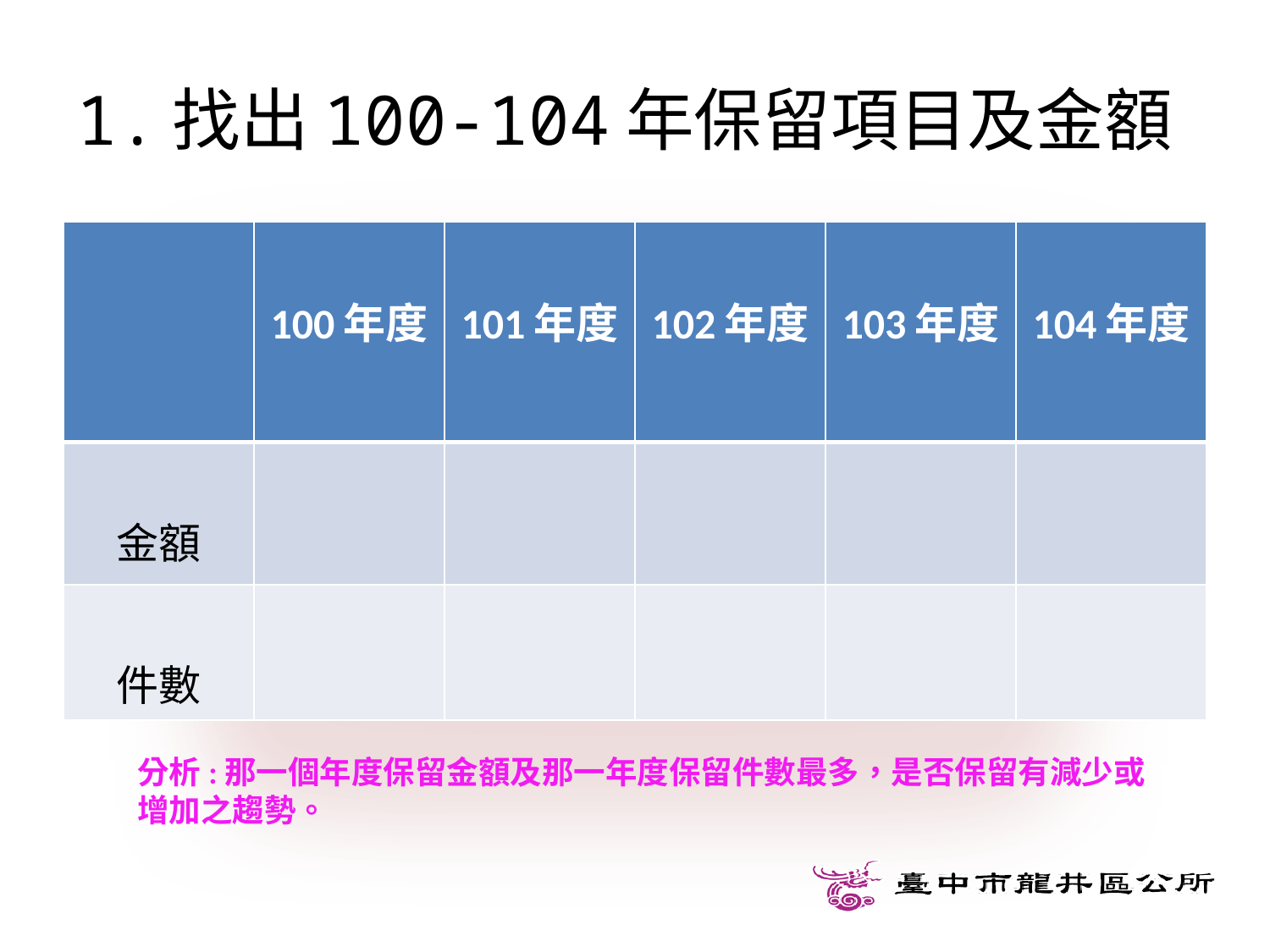

# 1.找出100-104年保留項目及金額
|  | 100年度 | 101年度 | 102年度 | 103年度 | 104年度 |
| --- | --- | --- | --- | --- | --- |
| 金額 |  |  |  |  |  |
| 件數 |  |  |  |  |  |
分析:那一個年度保留金額及那一年度保留件數最多，是否保留有減少或增加之趨勢。